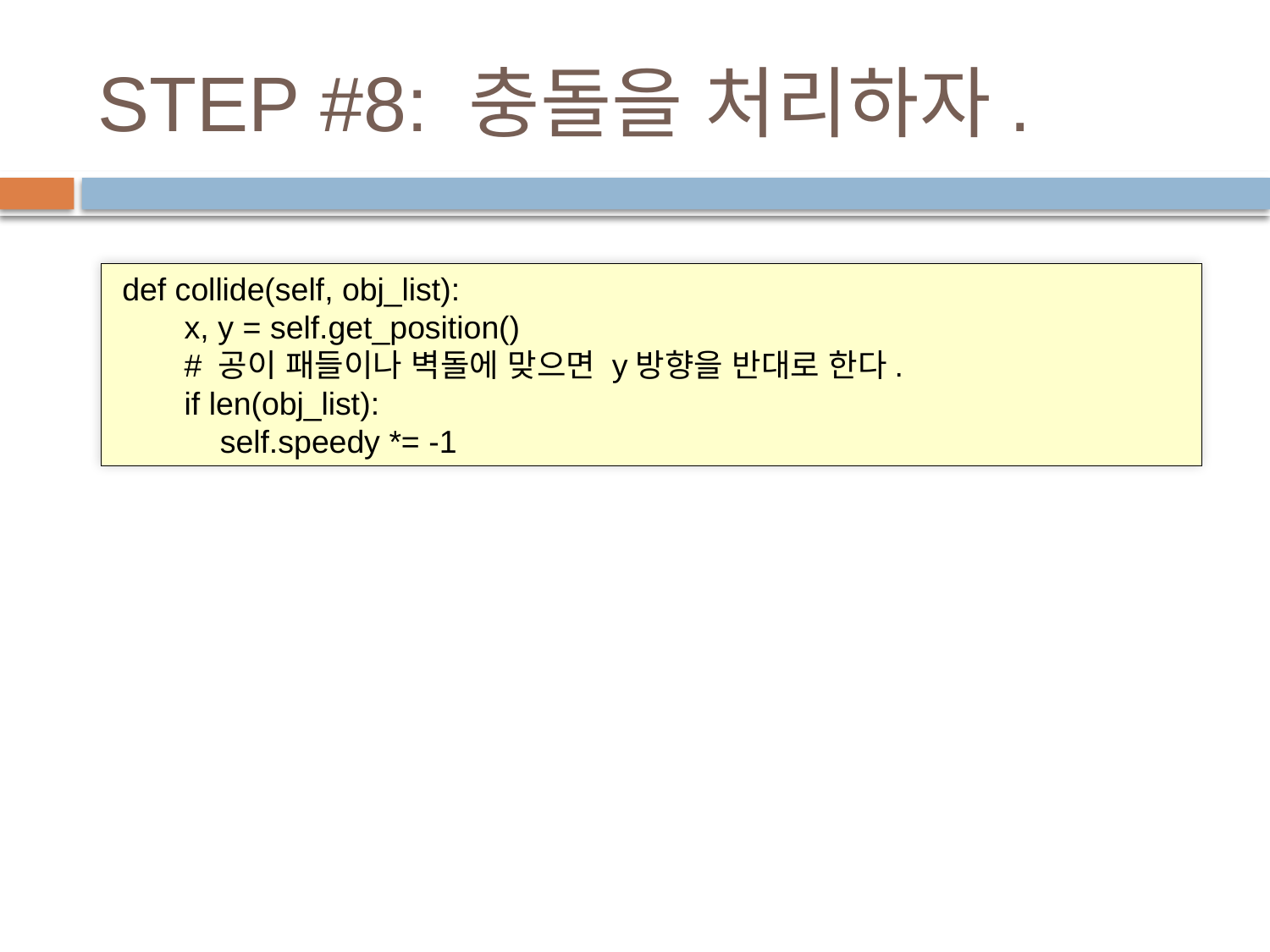

# STEP #8: 충돌을 처리하자.
 def collide(self, obj_list):
        x, y = self.get_position()
        # 공이 패들이나 벽돌에 맞으면 y방향을 반대로 한다.
        if len(obj_list):
            self.speedy *= -1